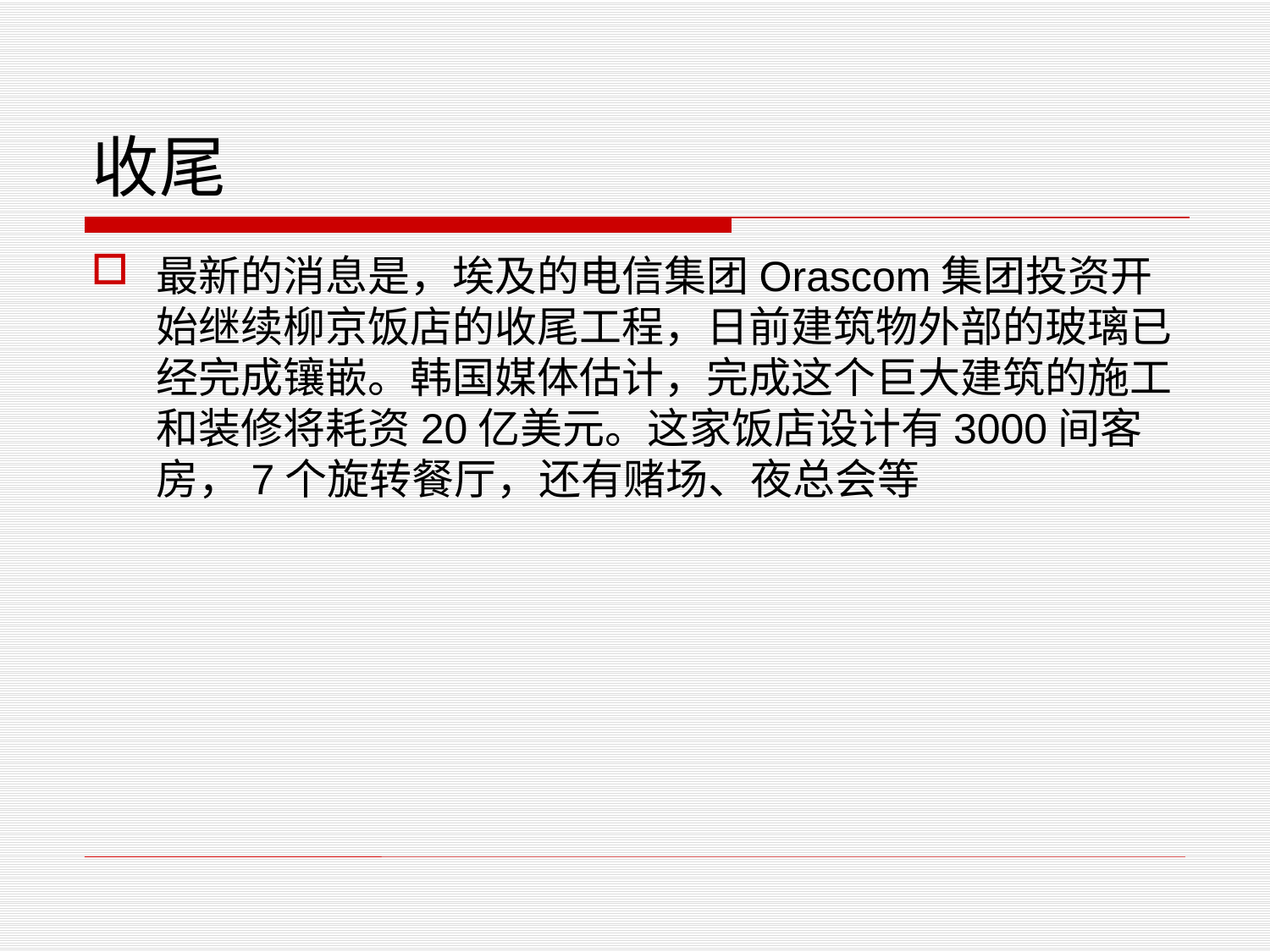

# 收尾
最新的消息是，埃及的电信集团Orascom集团投资开始继续柳京饭店的收尾工程，日前建筑物外部的玻璃已经完成镶嵌。韩国媒体估计，完成这个巨大建筑的施工和装修将耗资20亿美元。这家饭店设计有3000间客房，7个旋转餐厅，还有赌场、夜总会等